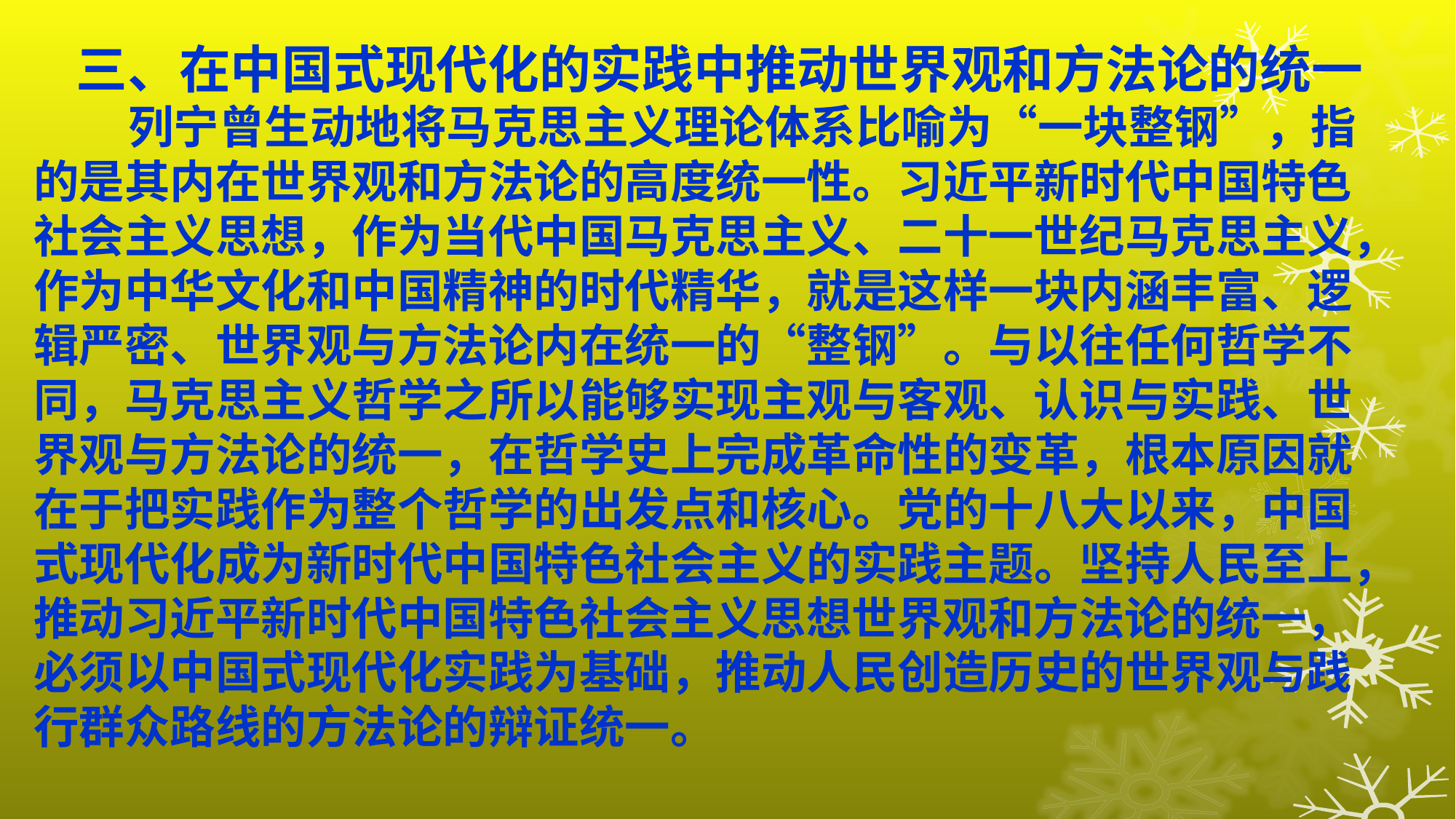

三、在中国式现代化的实践中推动世界观和方法论的统一
      列宁曾生动地将马克思主义理论体系比喻为“一块整钢”，指的是其内在世界观和方法论的高度统一性。习近平新时代中国特色社会主义思想，作为当代中国马克思主义、二十一世纪马克思主义，作为中华文化和中国精神的时代精华，就是这样一块内涵丰富、逻辑严密、世界观与方法论内在统一的“整钢”。与以往任何哲学不同，马克思主义哲学之所以能够实现主观与客观、认识与实践、世界观与方法论的统一，在哲学史上完成革命性的变革，根本原因就在于把实践作为整个哲学的出发点和核心。党的十八大以来，中国式现代化成为新时代中国特色社会主义的实践主题。坚持人民至上，推动习近平新时代中国特色社会主义思想世界观和方法论的统一，必须以中国式现代化实践为基础，推动人民创造历史的世界观与践行群众路线的方法论的辩证统一。